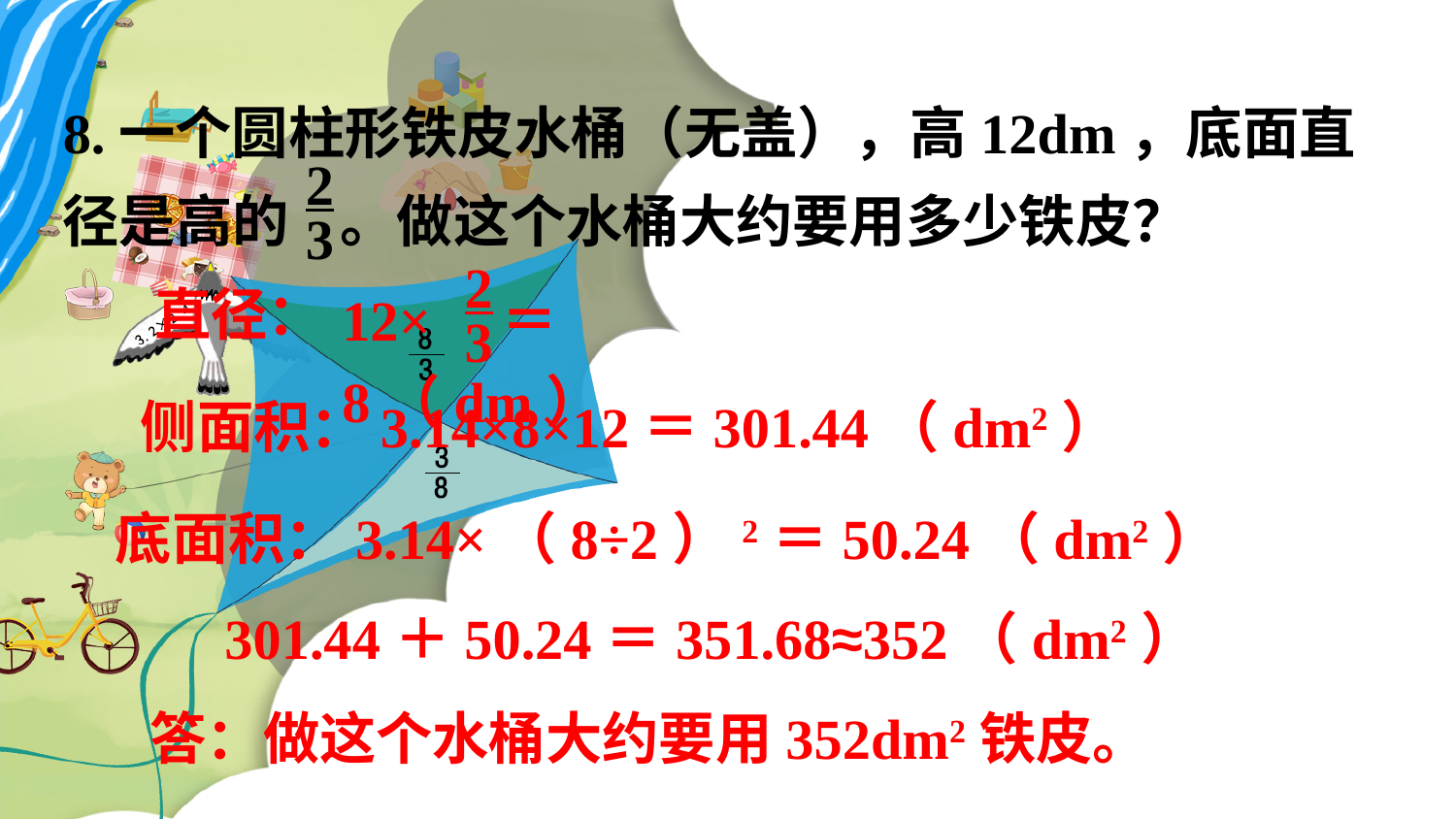

8.一个圆柱形铁皮水桶（无盖），高12dm，底面直径是高的    。做这个水桶大约要用多少铁皮？
2
3
2
3
直径：
12×    ＝8（dm）
侧面积：3.14×8×12＝301.44（dm2）
底面积：3.14×（8÷2）2＝50.24（dm2）
301.44＋50.24＝351.68≈352（dm2）
答：做这个水桶大约要用352dm2铁皮。